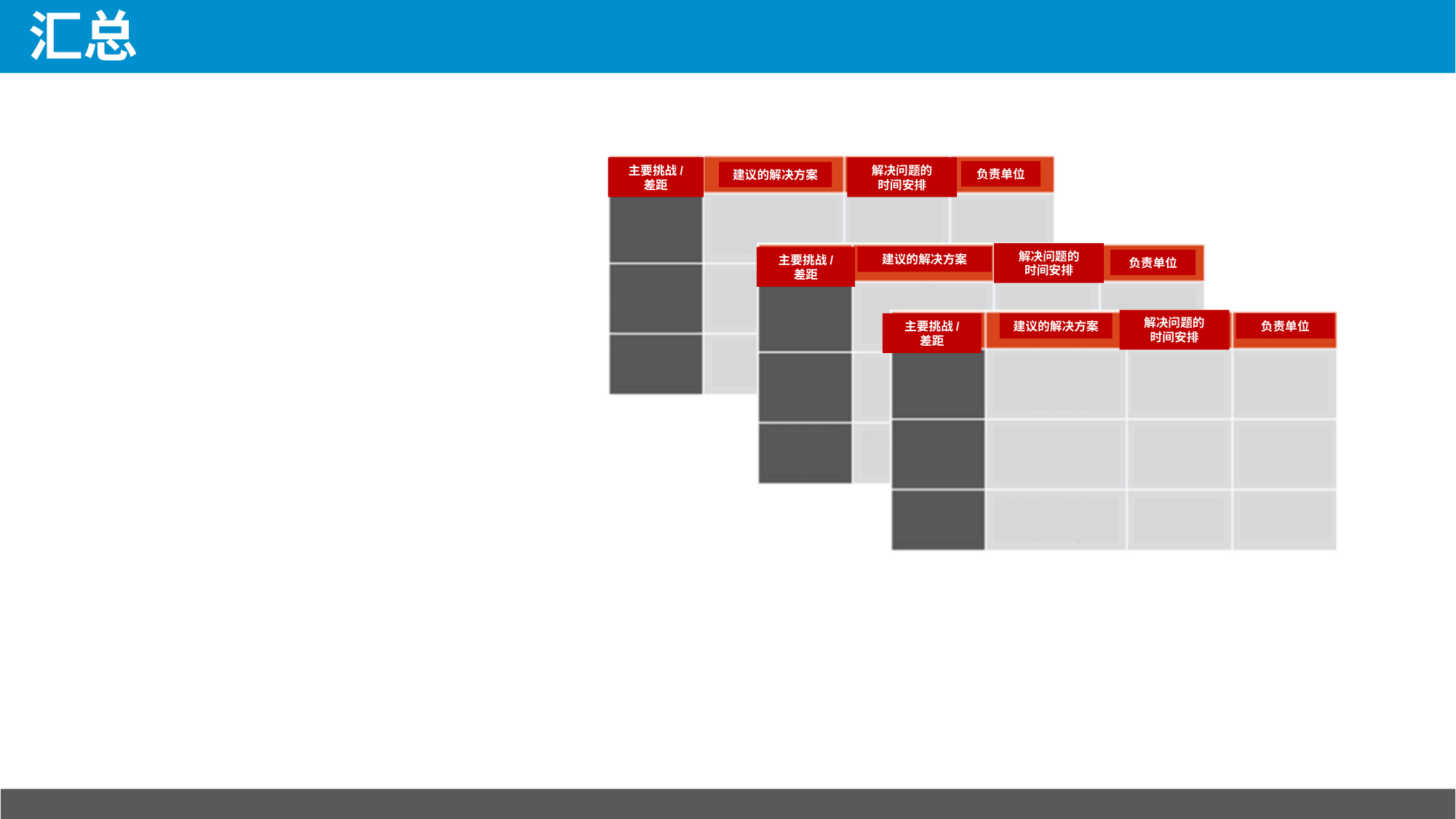

# 汇总

主要挑战/
差距
解决问题的
时间安排
负责单位
建议的解决方案
解决问题的
时间安排
建议的解决方案
主要挑战/
差距
负责单位
解决问题的
时间安排
主要挑战/
差距
建议的解决方案
负责单位